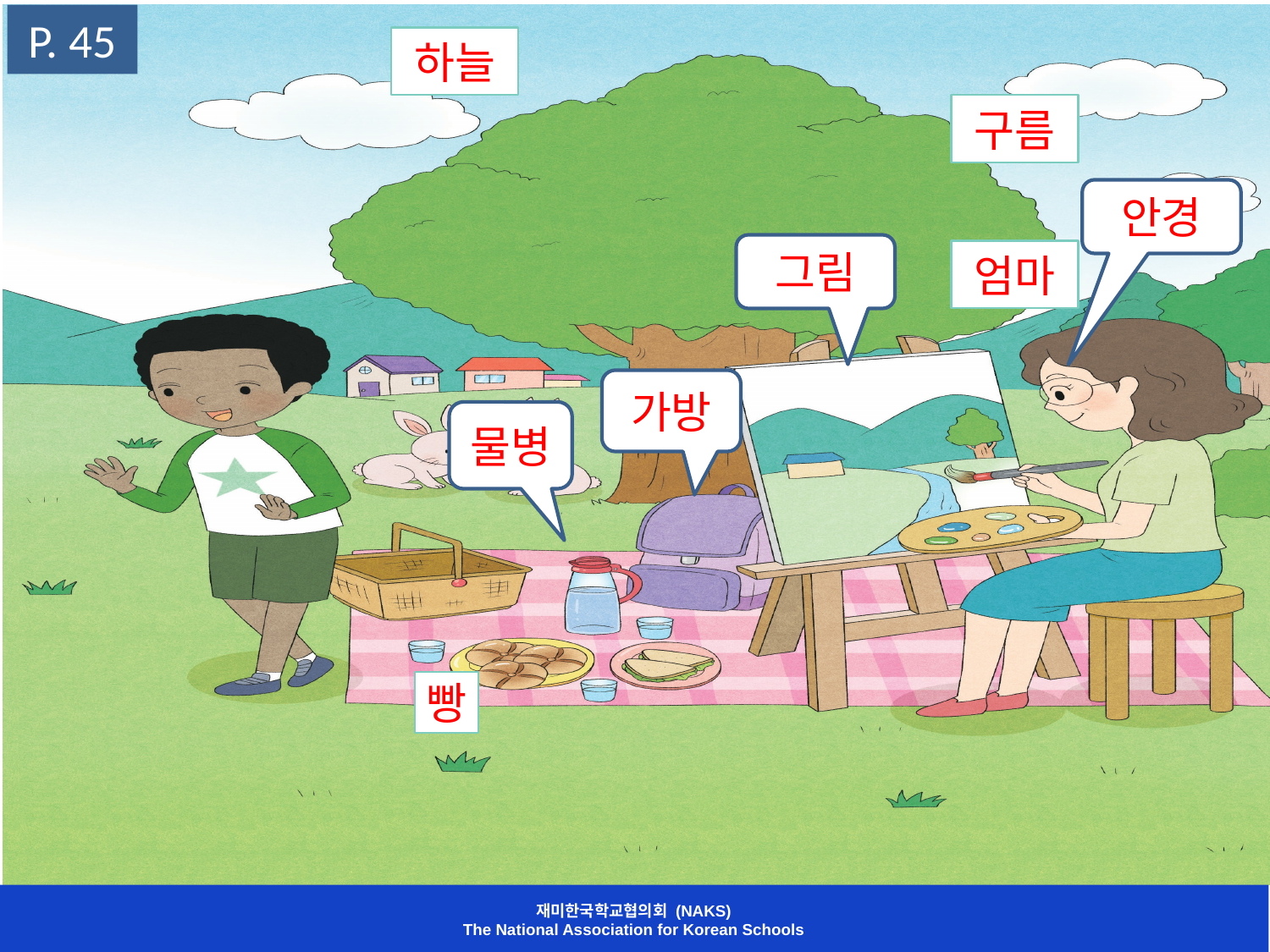

P. 45
하늘
구름
안경
그림
엄마
가방
물병
빵
재미한국학교협의회 (NAKS)
The National Association for Korean Schools